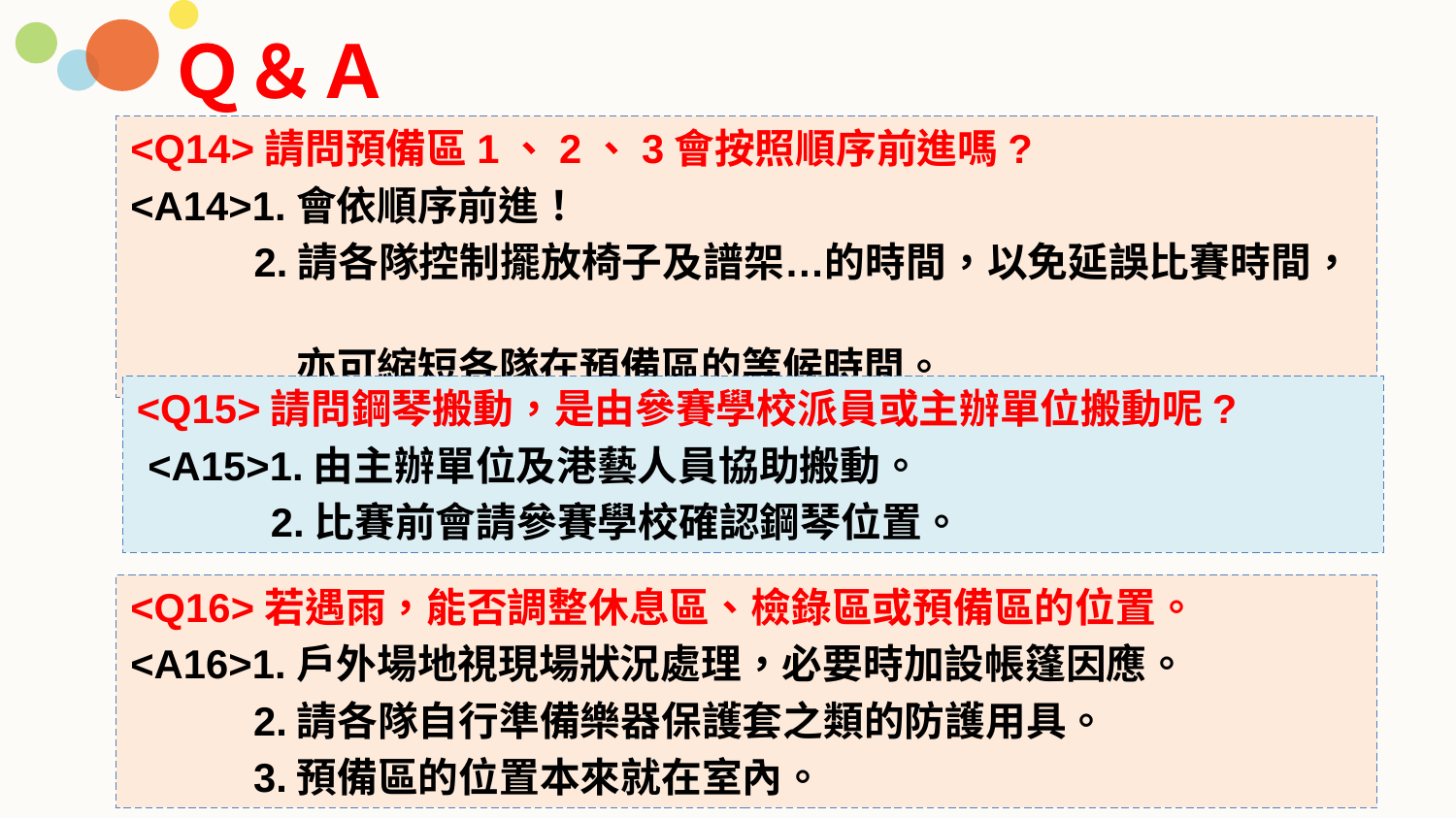

Ｑ＆Ａ

<Q14>請問預備區1、2、3會按照順序前進嗎?
<A14>1.會依順序前進！
           2.請各隊控制擺放椅子及譜架…的時間，以免延誤比賽時間，
              亦可縮短各隊在預備區的等候時間。
<Q15>請問鋼琴搬動，是由參賽學校派員或主辦單位搬動呢?
 <A15>1.由主辦單位及港藝人員協助搬動。
            2.比賽前會請參賽學校確認鋼琴位置。
<Q16>若遇雨，能否調整休息區、檢錄區或預備區的位置。
<A16>1.戶外場地視現場狀況處理，必要時加設帳篷因應。
           2.請各隊自行準備樂器保護套之類的防護用具。
           3.預備區的位置本來就在室內。